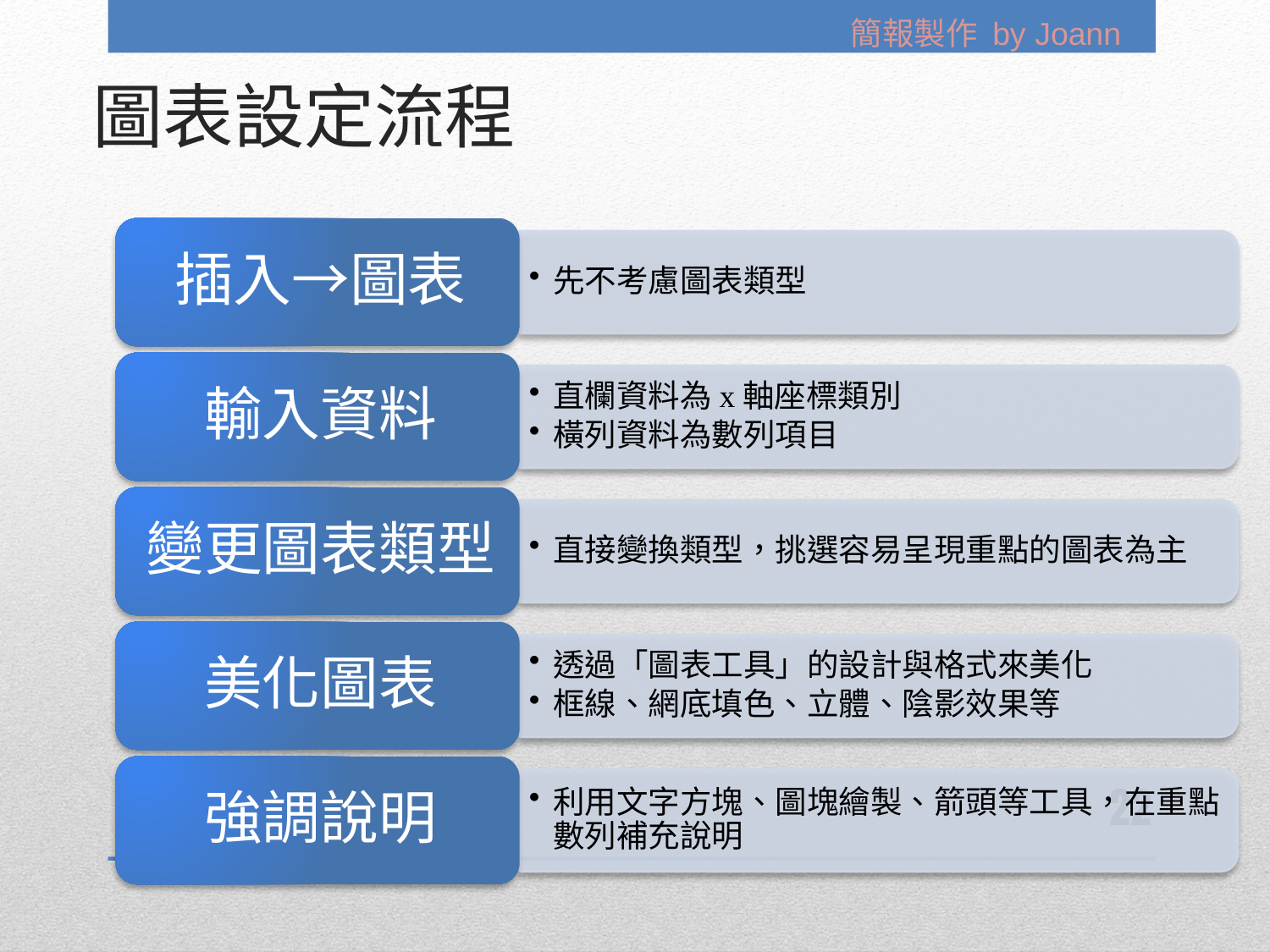

圖表設定流程
先不考慮圖表類型
插入→圖表
直欄資料為x軸座標類別
橫列資料為數列項目
輸入資料
直接變換類型，挑選容易呈現重點的圖表為主
變更圖表類型
透過「圖表工具」的設計與格式來美化
框線、網底填色、立體、陰影效果等
美化圖表
利用文字方塊、圖塊繪製、箭頭等工具，在重點數列補充說明
強調說明
22